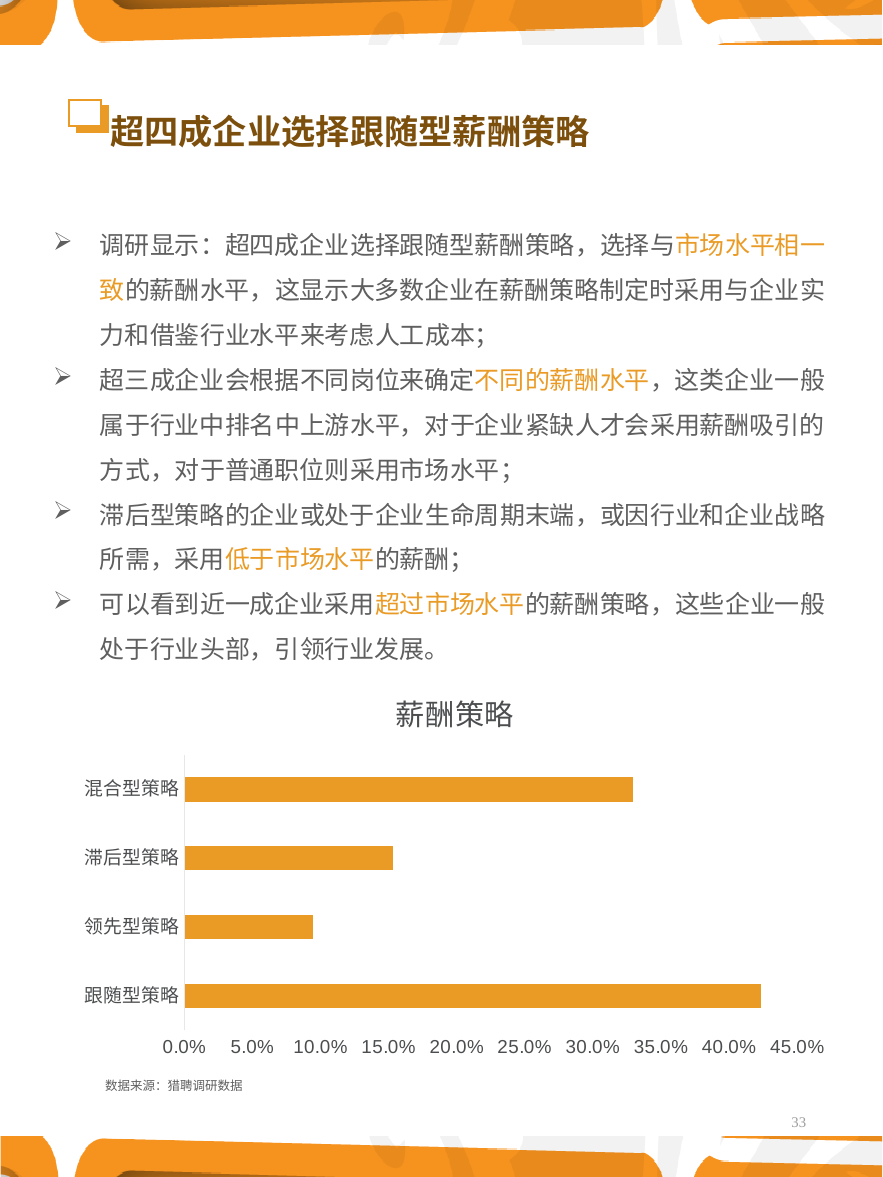

# 超四成企业选择跟随型薪酬策略

调研显示：超四成企业选择跟随型薪酬策略，选择与市场水平相一致的薪酬水平，这显示大多数企业在薪酬策略制定时采用与企业实力和借鉴行业水平来考虑人工成本；
超三成企业会根据不同岗位来确定不同的薪酬水平，这类企业一般属于行业中排名中上游水平，对于企业紧缺人才会采用薪酬吸引的方式，对于普通职位则采用市场水平；
滞后型策略的企业或处于企业生命周期末端，或因行业和企业战略所需，采用低于市场水平的薪酬；
可以看到近一成企业采用超过市场水平的薪酬策略，这些企业一般处于行业头部，引领行业发展。

### Chart: 薪酬策略

| Category |  |
|---|---|
| 跟随型策略 | 0.42346938775510207 |
| 领先型策略 | 0.09438775510204081 |
| 滞后型策略 | 0.15306122448979592 |
| 混合型策略 | 0.32908163265306123 |
数据来源：猎聘调研数据
33